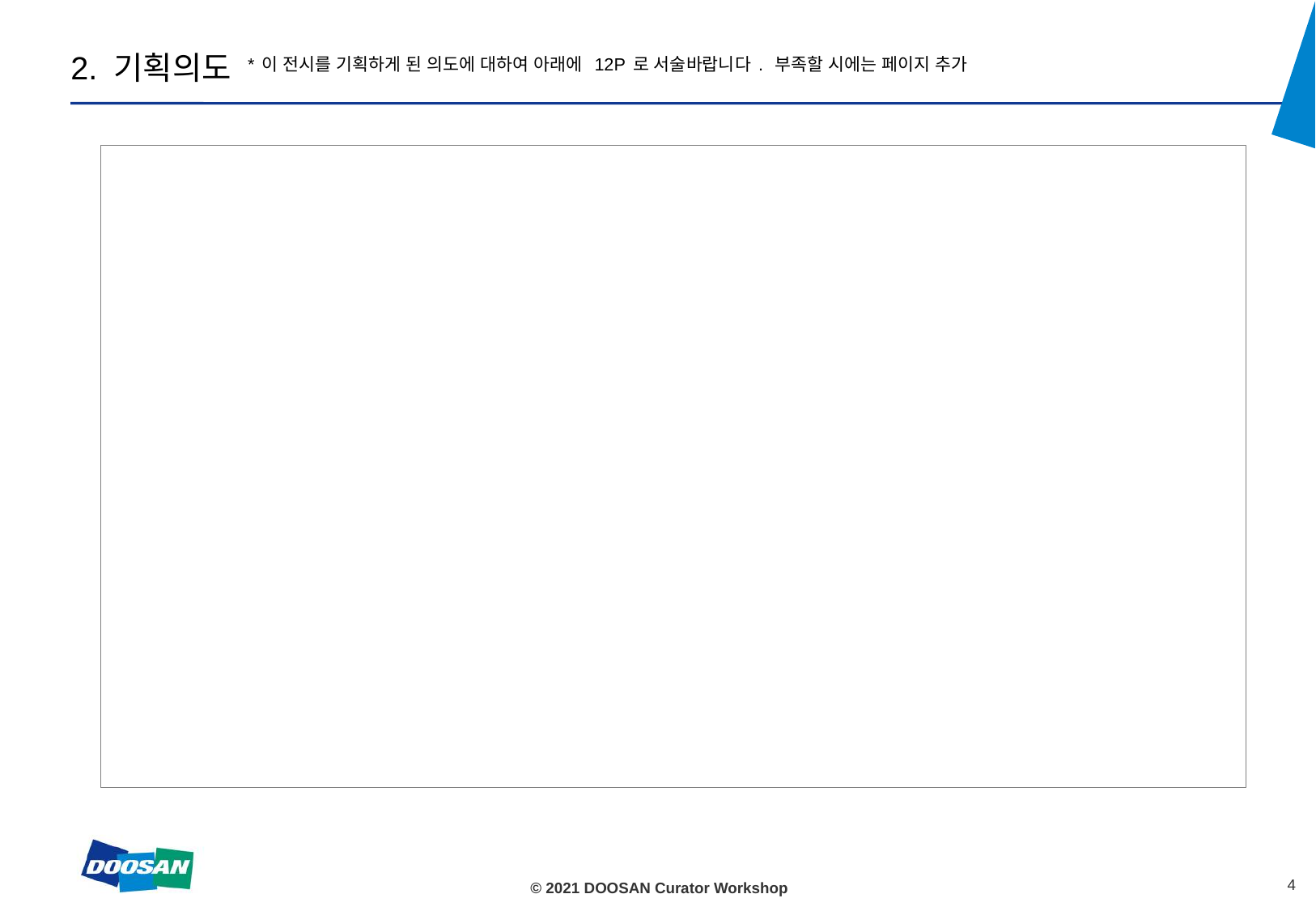

# 2. 기획의도 *이 전시를 기획하게 된 의도에 대하여 아래에 12P로 서술바랍니다. 부족할 시에는 페이지 추가

4